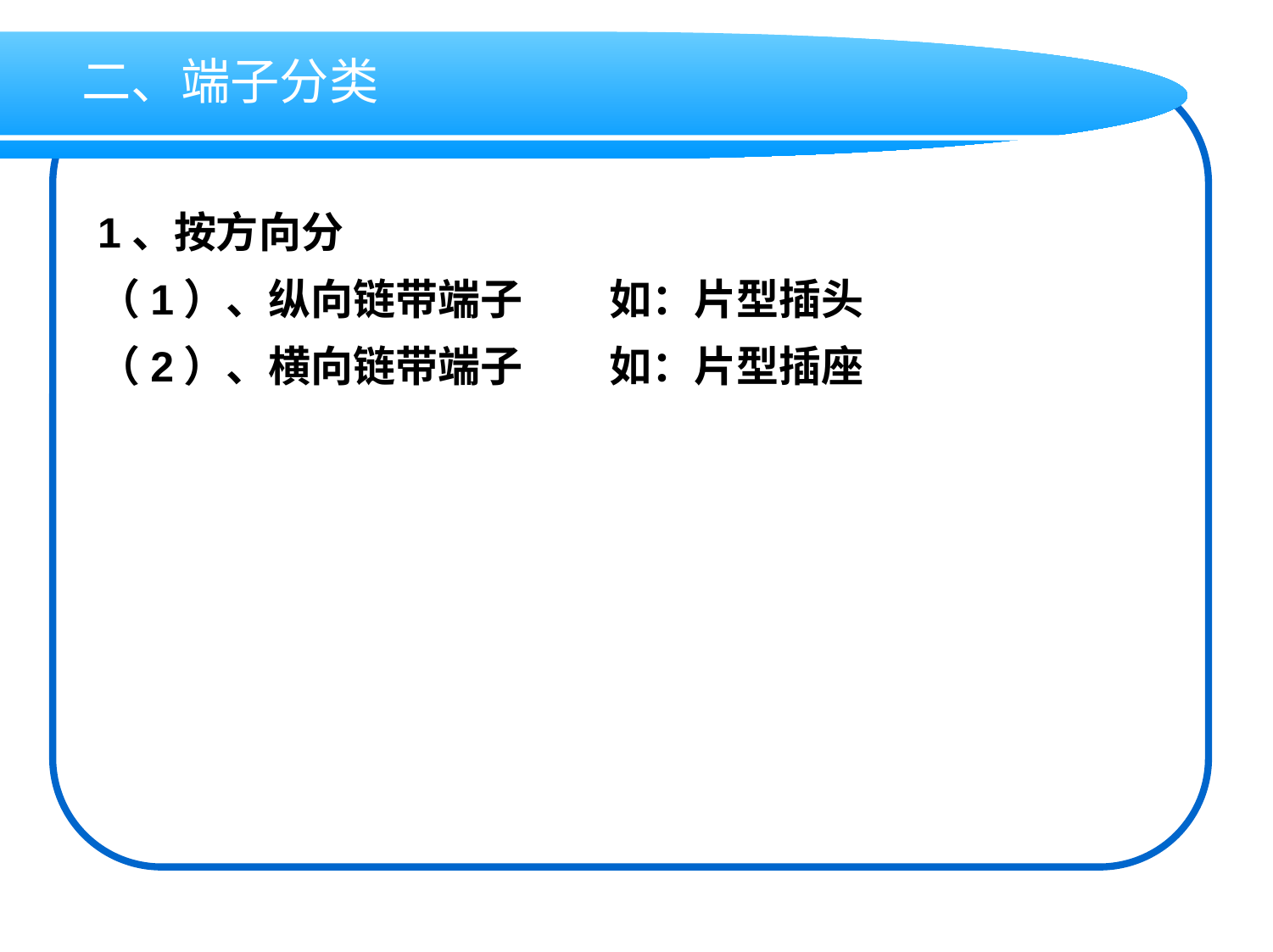

# 二、端子分类

1、按方向分
（1）、纵向链带端子         如：片型插头
（2）、横向链带端子         如：片型插座